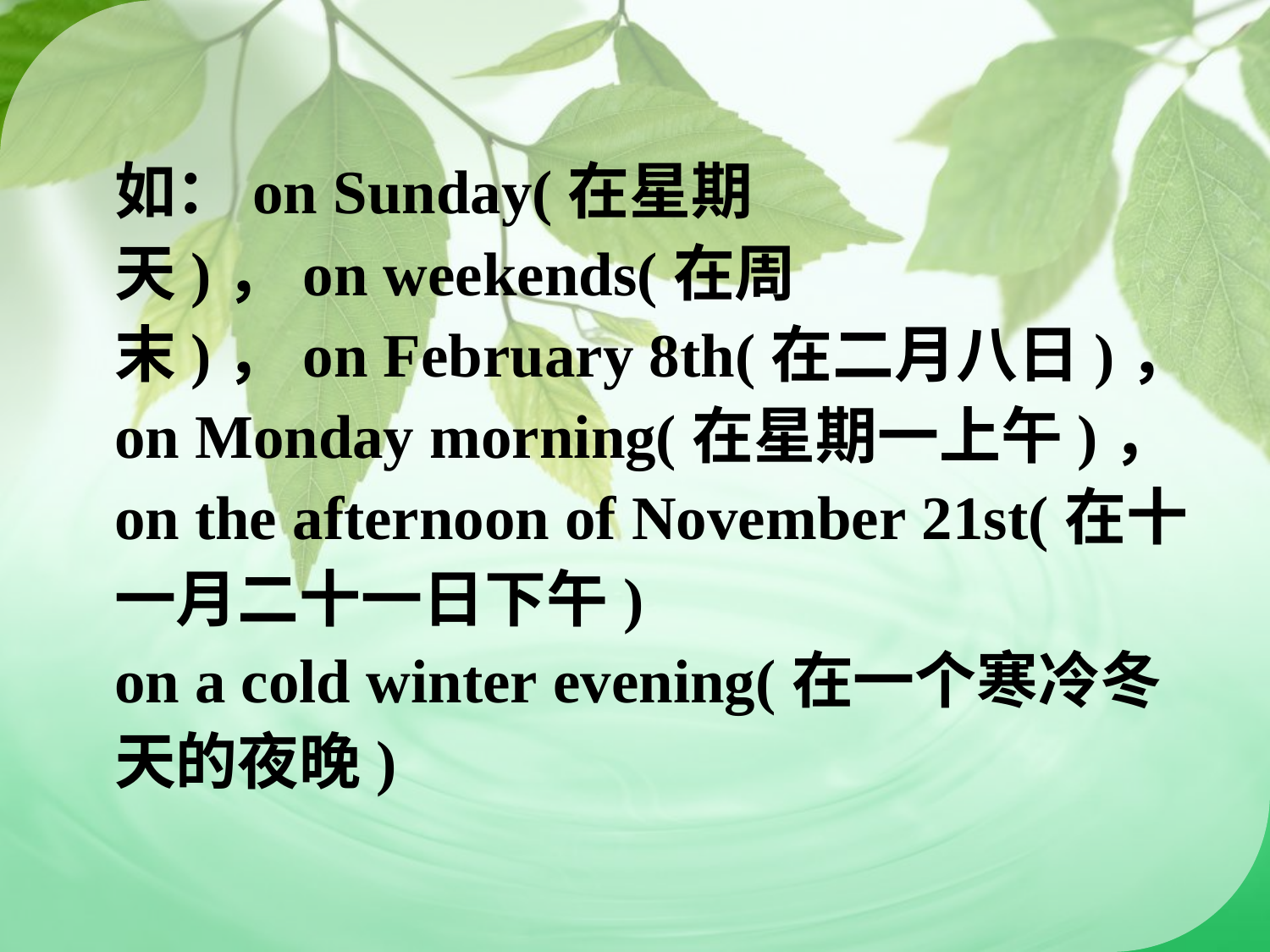

如：on Sunday(在星期天)，on weekends(在周末)，on February 8th(在二月八日)，on Monday morning(在星期一上午)，on the afternoon of November 21st(在十一月二十一日下午) on a cold winter evening(在一个寒冷冬天的夜晚)